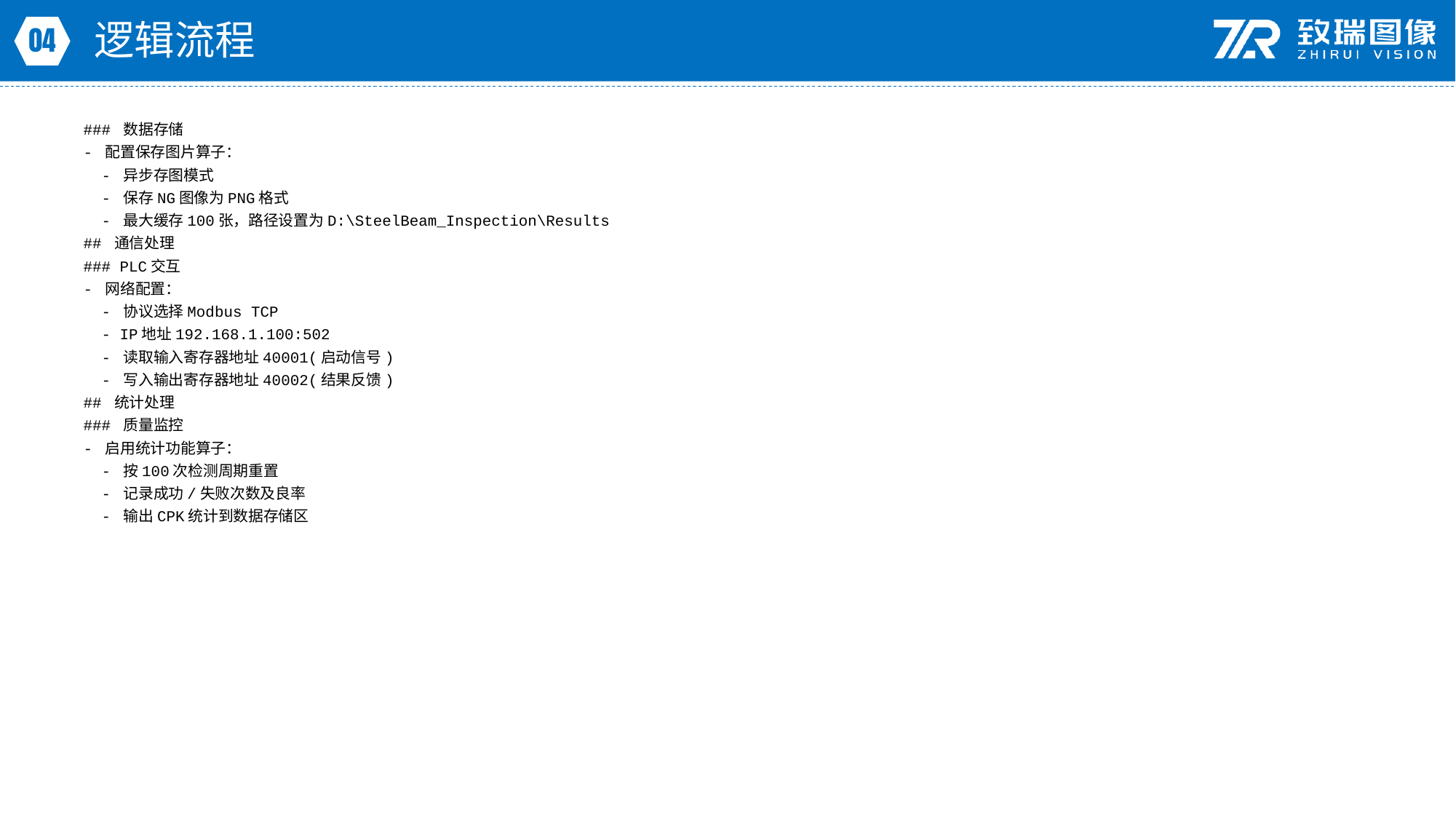

逻辑流程
04

### 数据存储
- 配置保存图片算子：
  - 异步存图模式
  - 保存NG图像为PNG格式
  - 最大缓存100张，路径设置为D:\SteelBeam_Inspection\Results
## 通信处理
### PLC交互
- 网络配置：
  - 协议选择Modbus TCP
  - IP地址192.168.1.100:502
  - 读取输入寄存器地址40001(启动信号)
  - 写入输出寄存器地址40002(结果反馈)
## 统计处理
### 质量监控
- 启用统计功能算子：
  - 按100次检测周期重置
  - 记录成功/失败次数及良率
  - 输出CPK统计到数据存储区